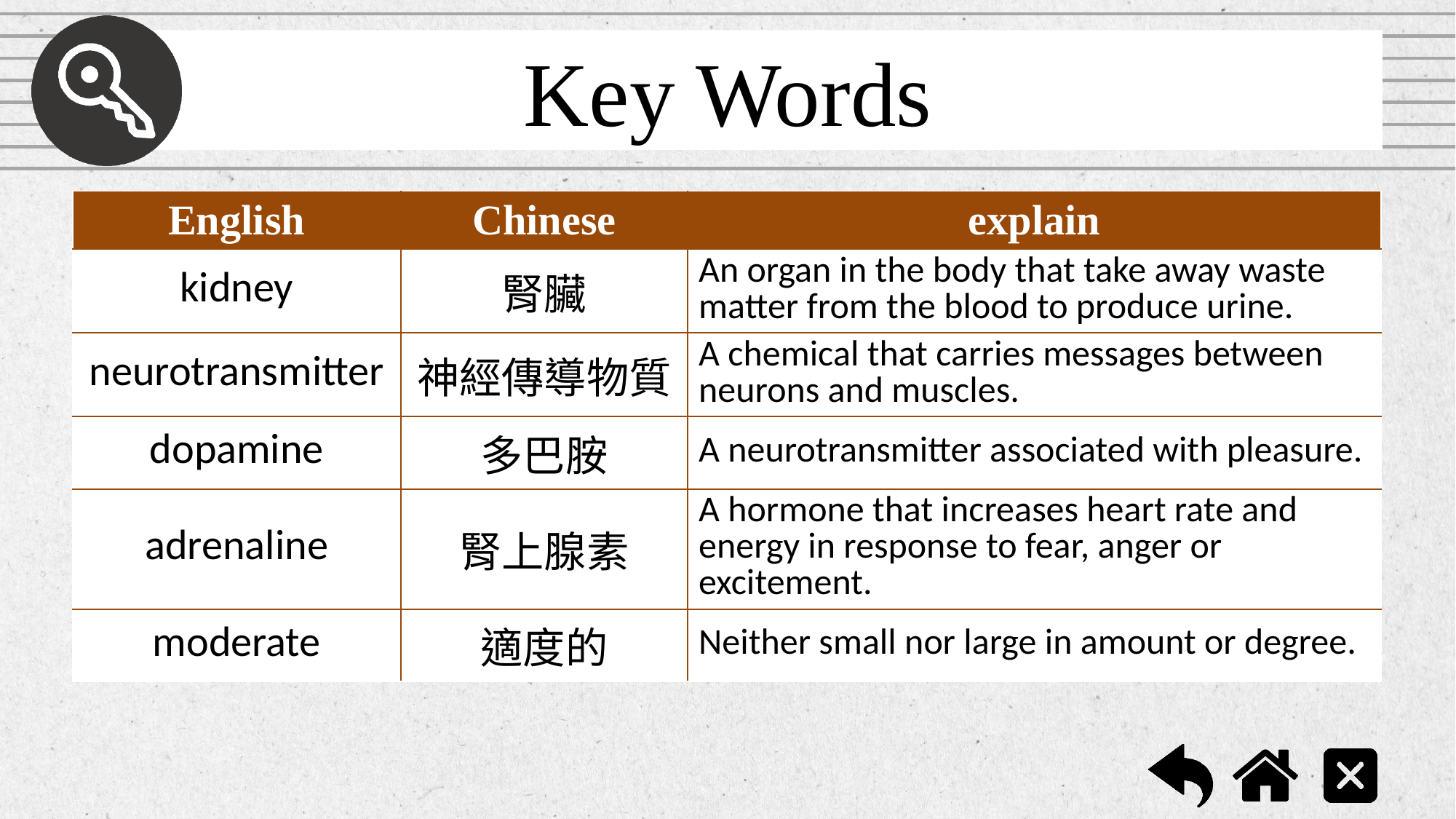

| English | Chinese | explain |
| --- | --- | --- |
| kidney | 腎臟 | An organ in the body that take away waste matter from the blood to produce urine. |
| neurotransmitter | 神經傳導物質 | A chemical that carries messages between neurons and muscles. |
| dopamine | 多巴胺 | A neurotransmitter associated with pleasure. |
| adrenaline | 腎上腺素 | A hormone that increases heart rate and energy in response to fear, anger or excitement. |
| moderate | 適度的 | Neither small nor large in amount or degree. |